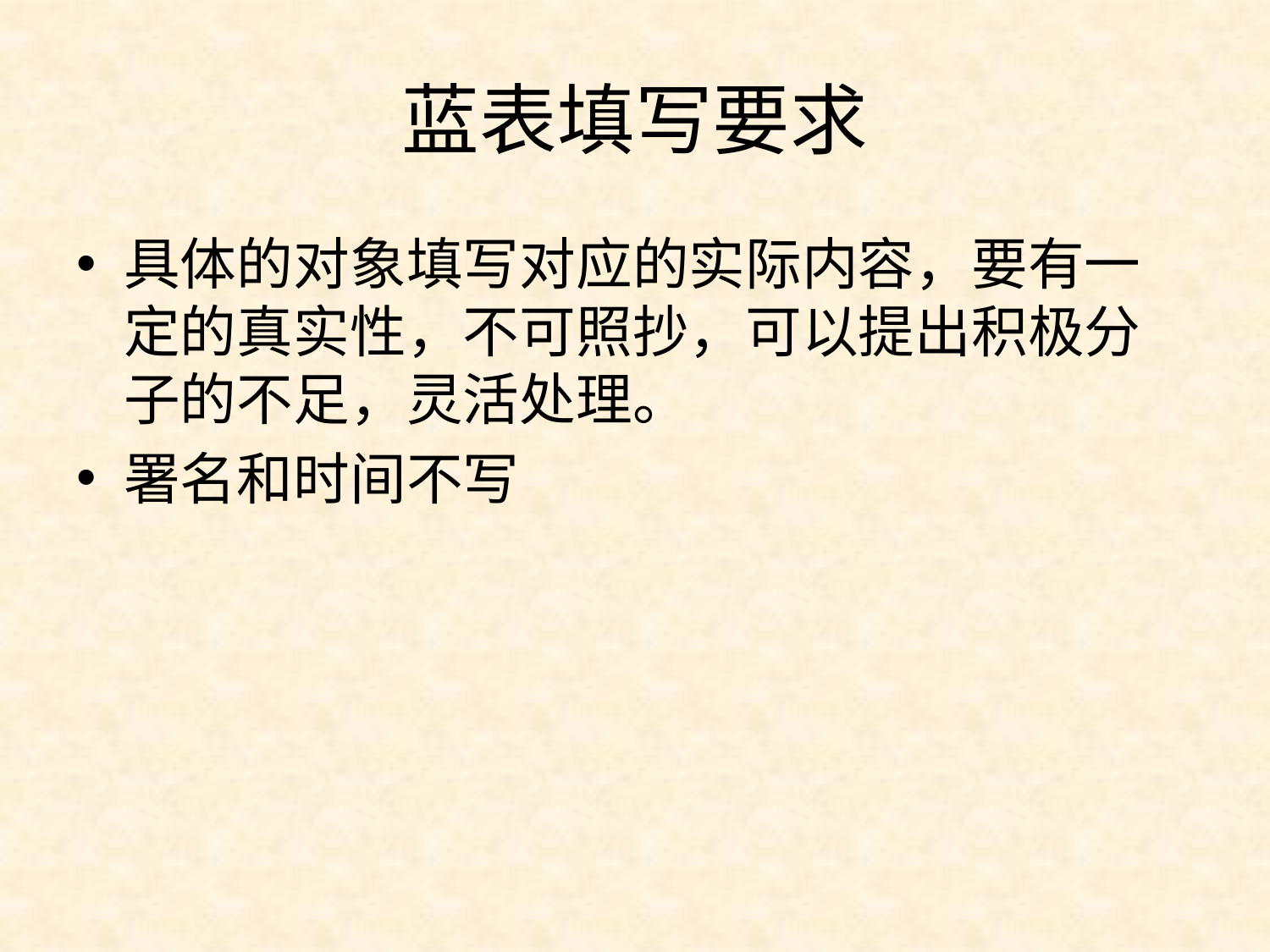

# 蓝表填写要求
具体的对象填写对应的实际内容，要有一定的真实性，不可照抄，可以提出积极分子的不足，灵活处理。
署名和时间不写